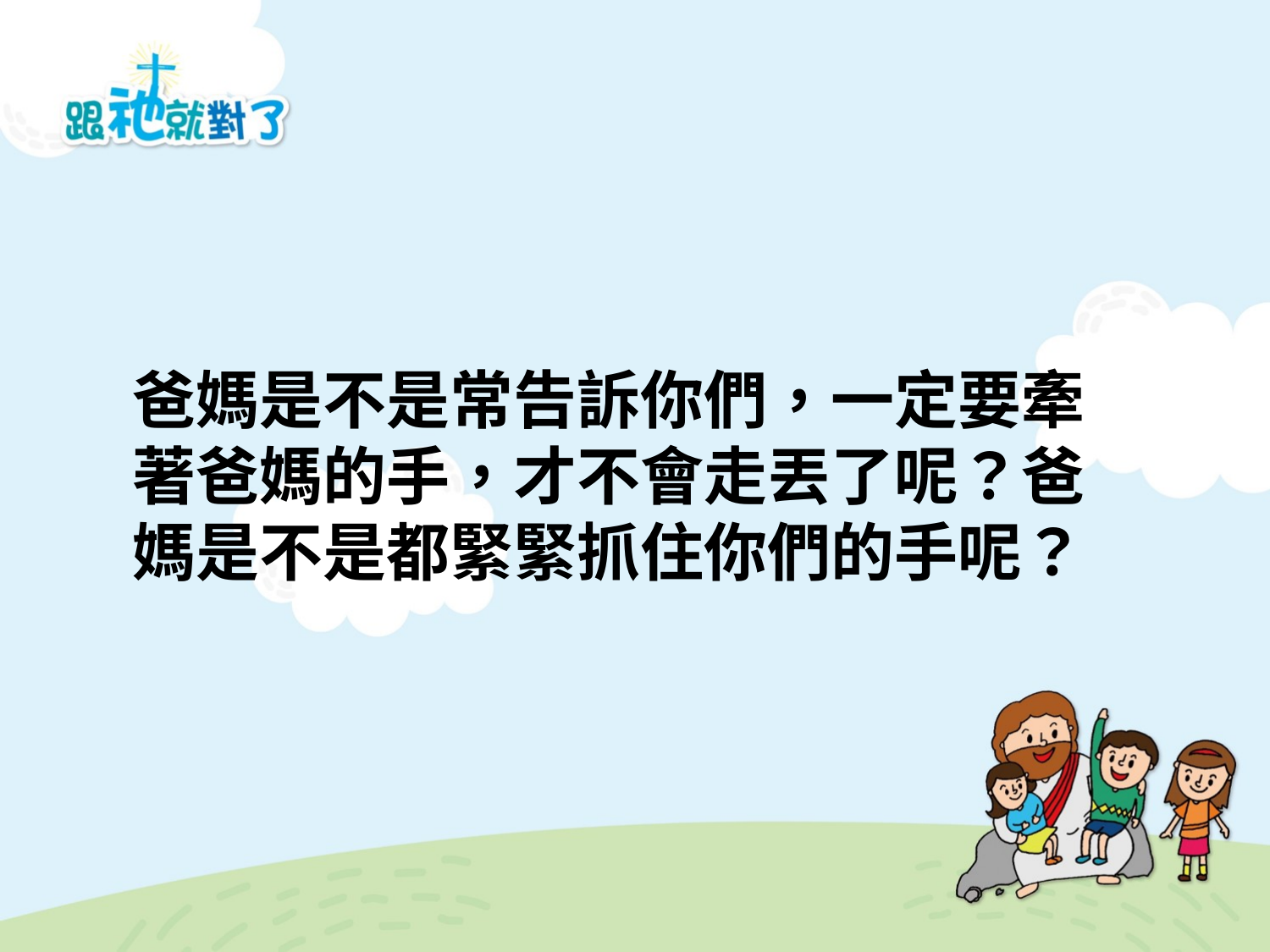

爸媽是不是常告訴你們，一定要牽著爸媽的手，才不會走丟了呢？爸媽是不是都緊緊抓住你們的手呢？